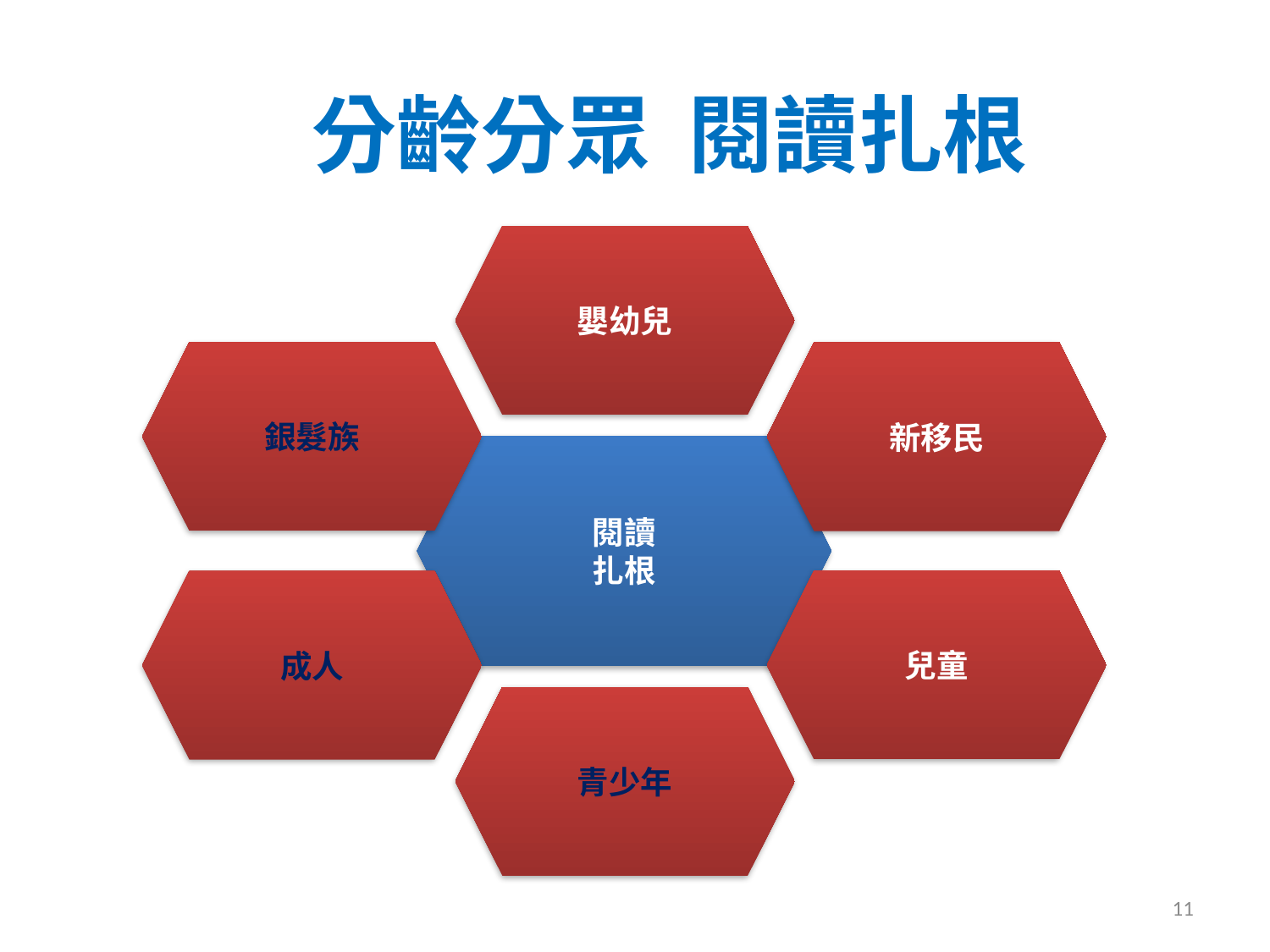

分齡分眾  閱讀扎根
分齡分眾  閱讀扎根
閱讀
扎根
嬰幼兒
新移民
青少年
成人
銀髮族
兒童
11